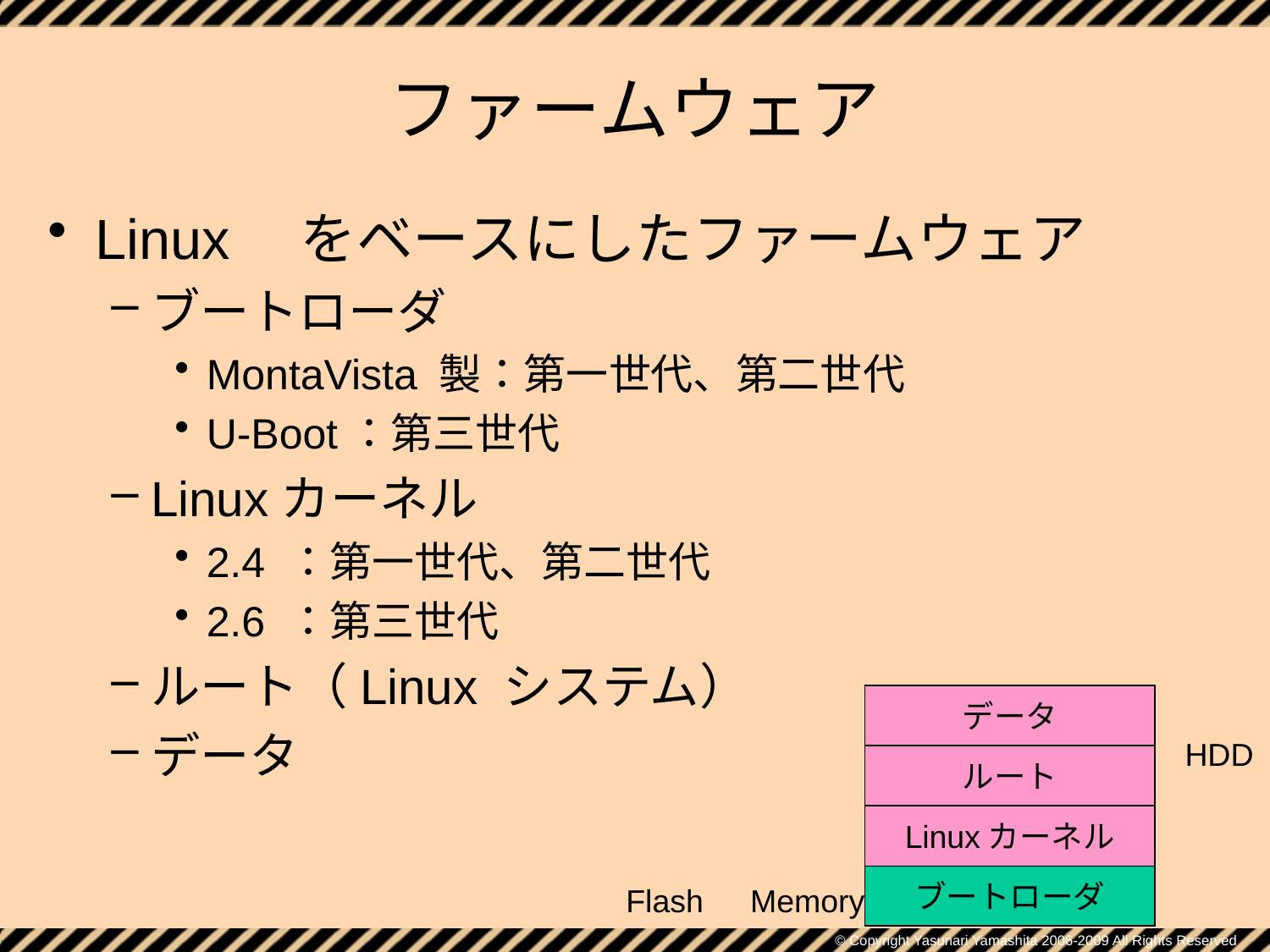

# ファームウェア
Linux　をベースにしたファームウェア
ブートローダ
MontaVista 製：第一世代、第二世代
U-Boot：第三世代
Linuxカーネル
2.4 ：第一世代、第二世代
2.6 ：第三世代
ルート（Linux システム）
データ
データ
HDD
ルート
Linuxカーネル
ブートローダ
Flash　Memory